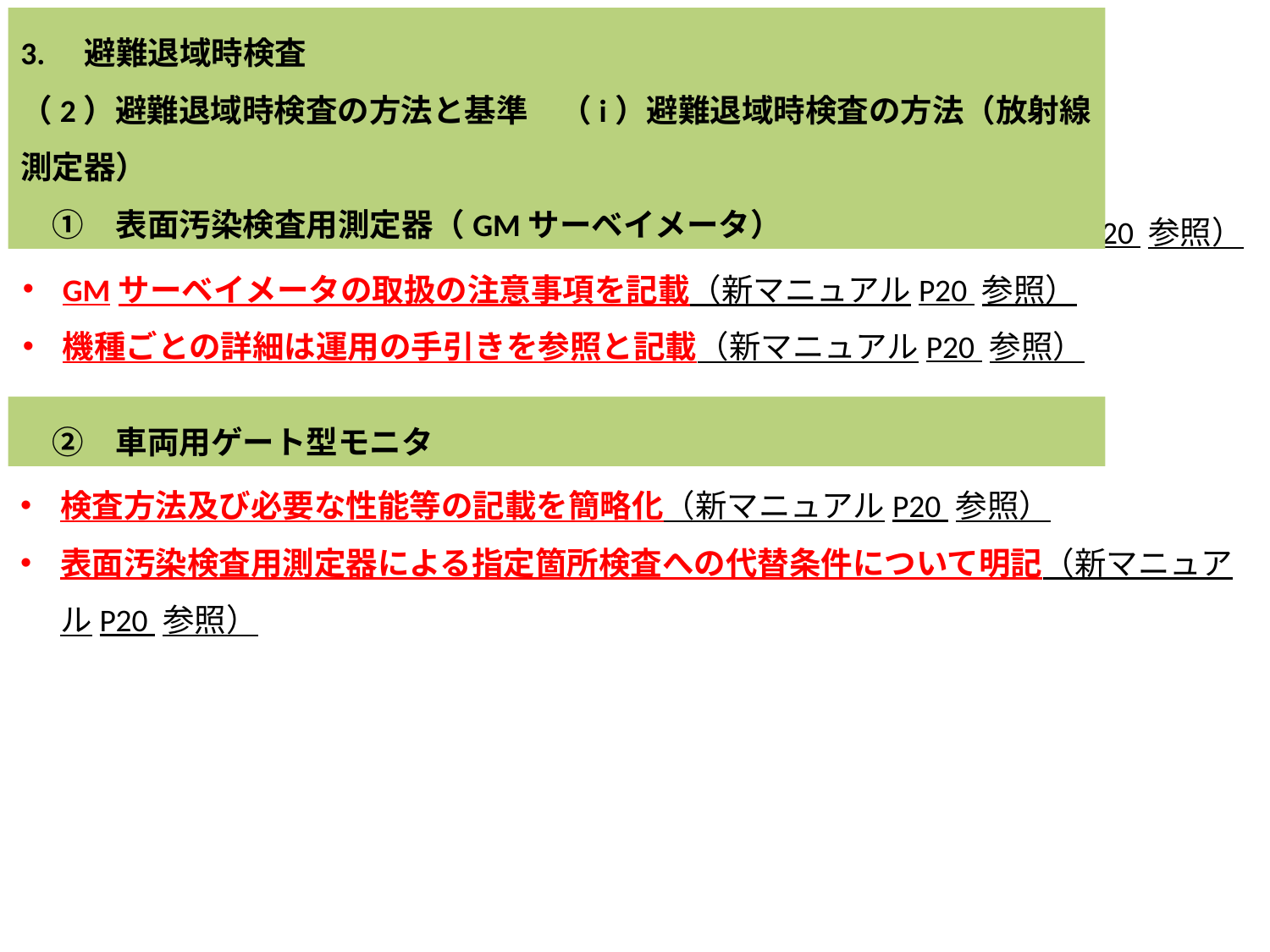

3.　避難退域時検査
（2）避難退域時検査の方法と基準　（i）避難退域時検査の方法（放射線測定器）
　①　表面汚染検査用測定器（GMサーベイメータ）
指定箇所検査及び確認検査の方法と手順の記載を簡略化（新マニュアルP20 参照）
GMサーベイメータの取扱の注意事項を記載（新マニュアルP20 参照）
機種ごとの詳細は運用の手引きを参照と記載（新マニュアルP20 参照）
　②　車両用ゲート型モニタ
検査方法及び必要な性能等の記載を簡略化（新マニュアルP20 参照）
表面汚染検査用測定器による指定箇所検査への代替条件について明記（新マニュアルP20 参照）